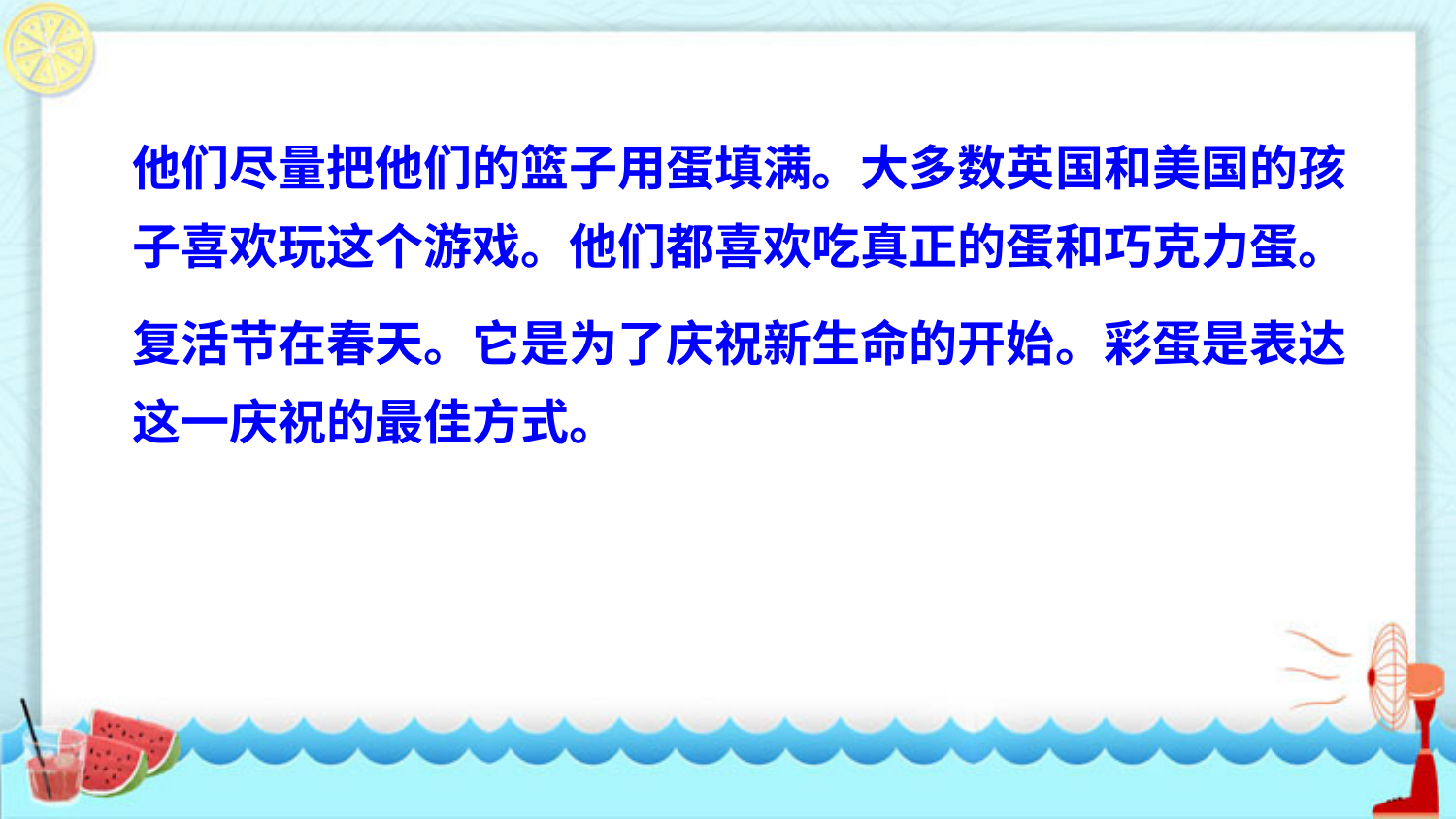

他们尽量把他们的篮子用蛋填满。大多数英国和美国的孩子喜欢玩这个游戏。他们都喜欢吃真正的蛋和巧克力蛋。
复活节在春天。它是为了庆祝新生命的开始。彩蛋是表达这一庆祝的最佳方式。